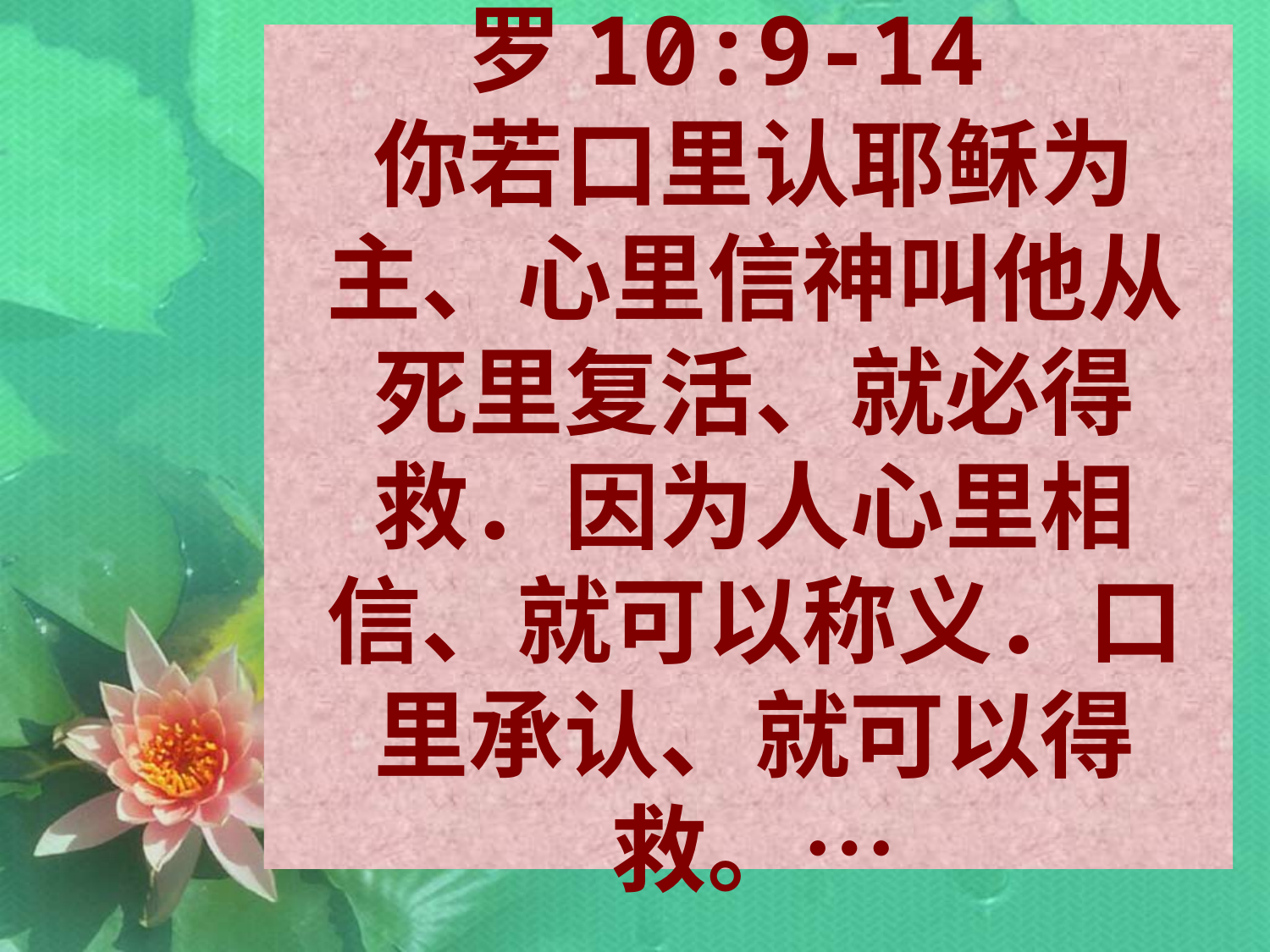

罗10:9-14
你若口里认耶稣为主、心里信神叫他从死里复活、就必得救．因为人心里相信、就可以称义．口里承认、就可以得救。…